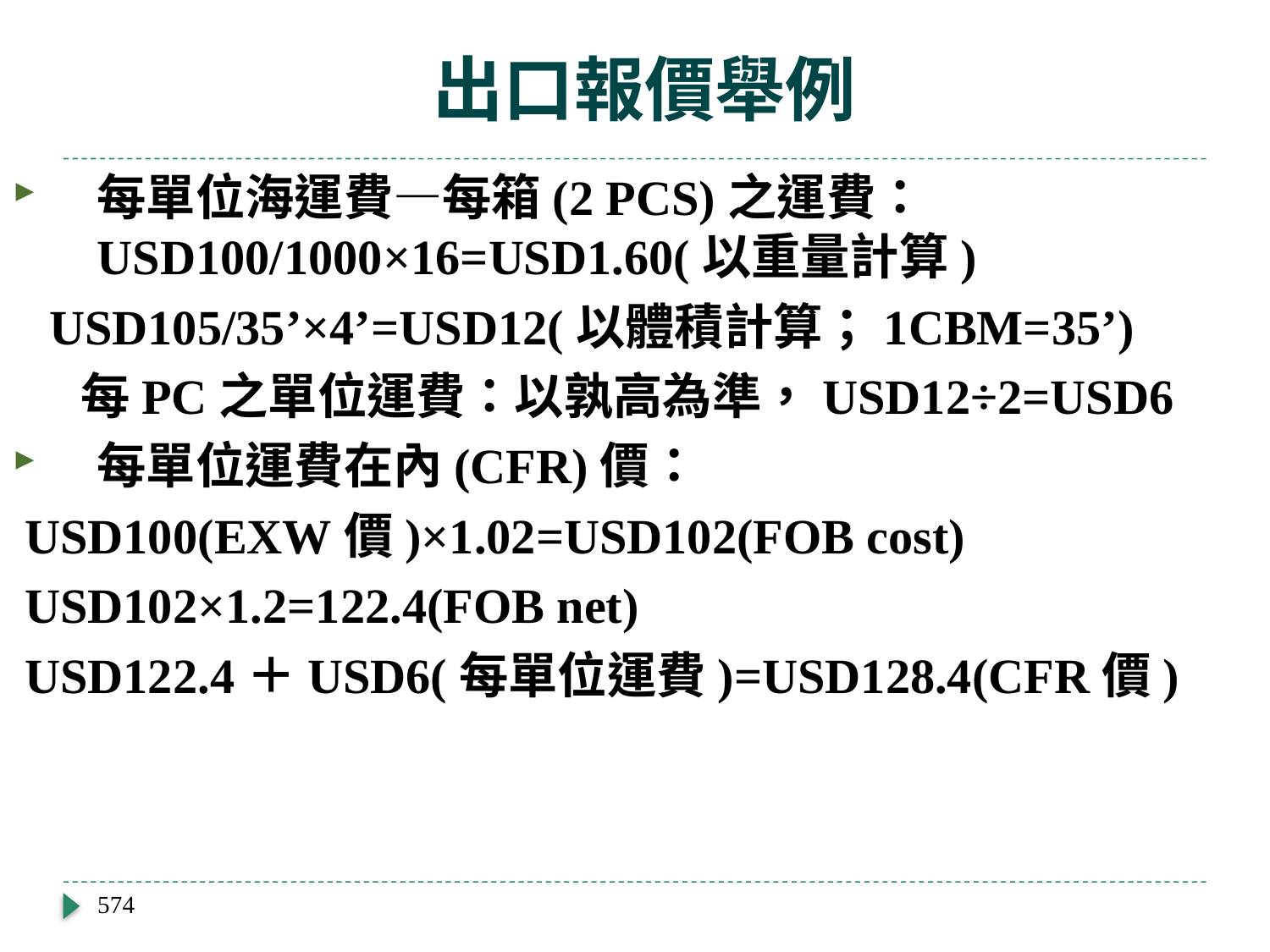

# 出口報價舉例
每單位海運費—每箱(2 PCS)之運費：USD100/1000×16=USD1.60(以重量計算)
   USD105/35’×4’=USD12(以體積計算；1CBM=35’)
     每PC之單位運費：以孰高為準，USD12÷2=USD6
每單位運費在內(CFR)價：
 USD100(EXW價)×1.02=USD102(FOB cost)
 USD102×1.2=122.4(FOB net)
 USD122.4＋USD6(每單位運費)=USD128.4(CFR價)
574